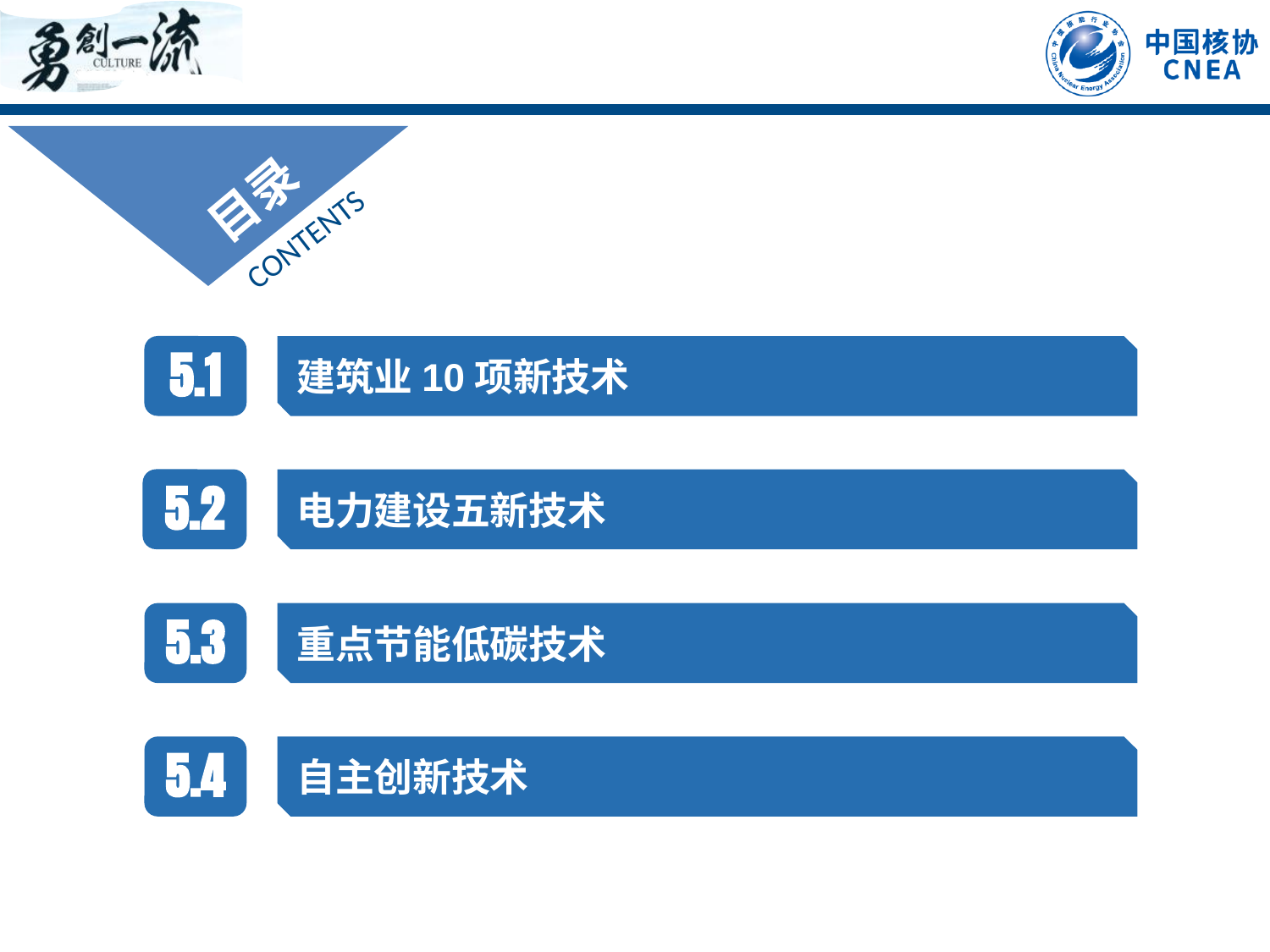

目录
CONTENTS
建筑业10项新技术
5.1
电力建设五新技术
5.2
5.3
重点节能低碳技术
自主创新技术
5.4